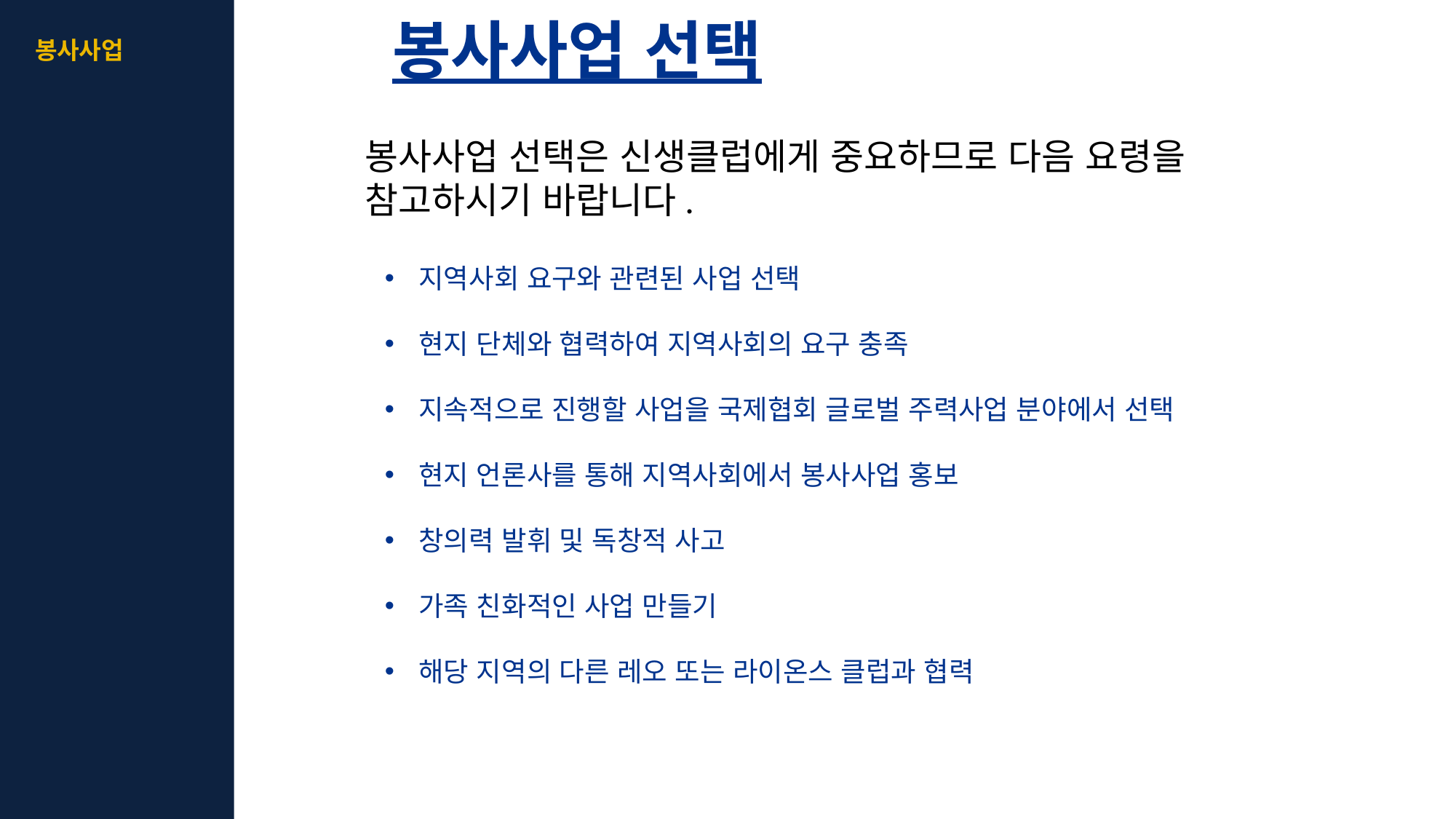

봉사사업 선택
봉사사업
봉사사업 선택은 신생클럽에게 중요하므로 다음 요령을 참고하시기 바랍니다.
지역사회 요구와 관련된 사업 선택

현지 단체와 협력하여 지역사회의 요구 충족

지속적으로 진행할 사업을 국제협회 글로벌 주력사업 분야에서 선택

현지 언론사를 통해 지역사회에서 봉사사업 홍보

창의력 발휘 및 독창적 사고

가족 친화적인 사업 만들기

해당 지역의 다른 레오 또는 라이온스 클럽과 협력